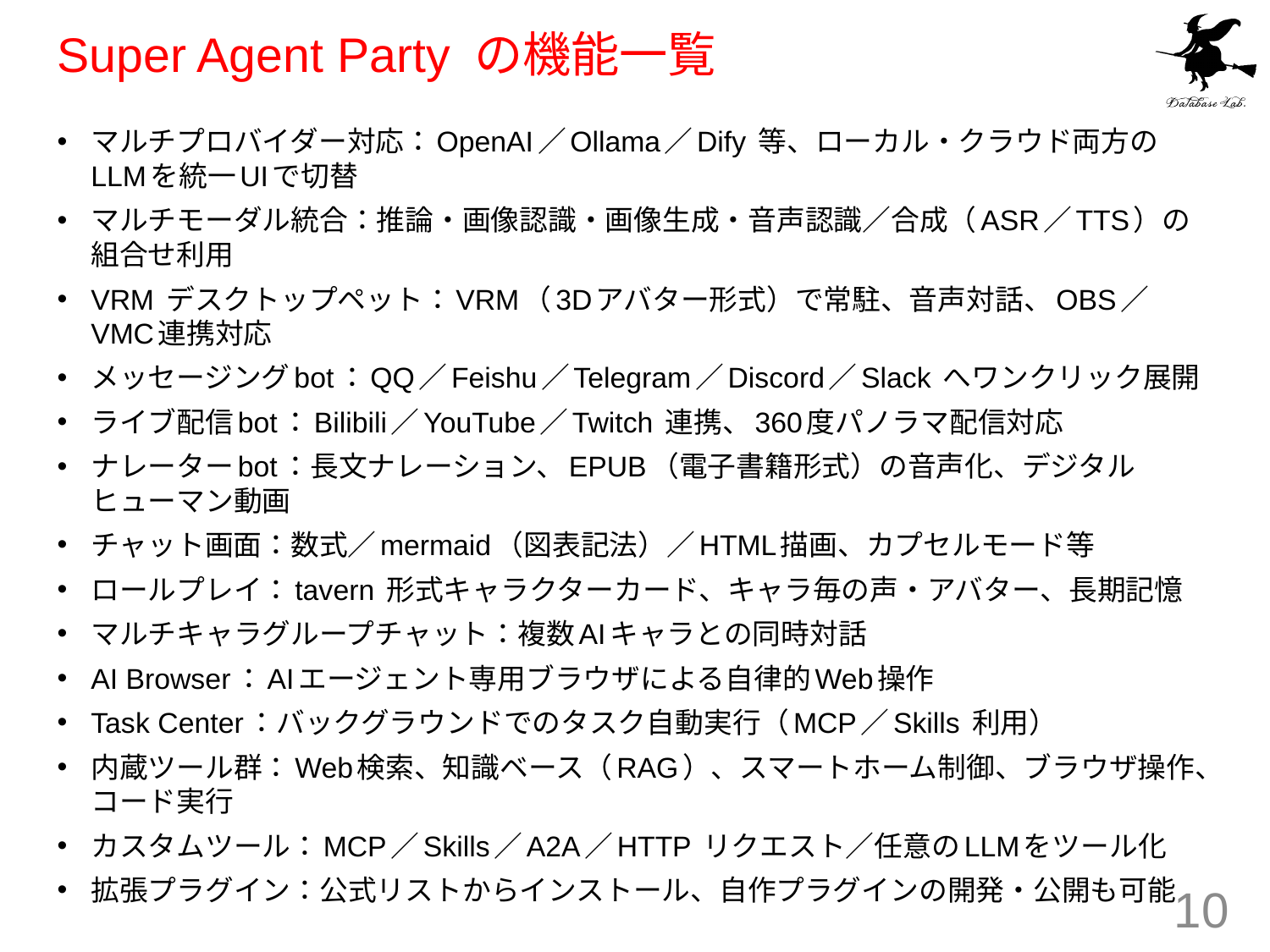

# Super Agent Party の機能一覧
マルチプロバイダー対応：OpenAI／Ollama／Dify 等、ローカル・クラウド両方のLLMを統一UIで切替
マルチモーダル統合：推論・画像認識・画像生成・音声認識／合成（ASR／TTS）の組合せ利用
VRM デスクトップペット：VRM（3Dアバター形式）で常駐、音声対話、OBS／VMC連携対応
メッセージングbot：QQ／Feishu／Telegram／Discord／Slack へワンクリック展開
ライブ配信bot：Bilibili／YouTube／Twitch 連携、360度パノラマ配信対応
ナレーターbot：長文ナレーション、EPUB（電子書籍形式）の音声化、デジタルヒューマン動画
チャット画面：数式／mermaid（図表記法）／HTML描画、カプセルモード等
ロールプレイ：tavern 形式キャラクターカード、キャラ毎の声・アバター、長期記憶
マルチキャラグループチャット：複数AIキャラとの同時対話
AI Browser：AIエージェント専用ブラウザによる自律的Web操作
Task Center：バックグラウンドでのタスク自動実行（MCP／Skills 利用）
内蔵ツール群：Web検索、知識ベース（RAG）、スマートホーム制御、ブラウザ操作、コード実行
カスタムツール：MCP／Skills／A2A／HTTP リクエスト／任意のLLMをツール化
拡張プラグイン：公式リストからインストール、自作プラグインの開発・公開も可能
10